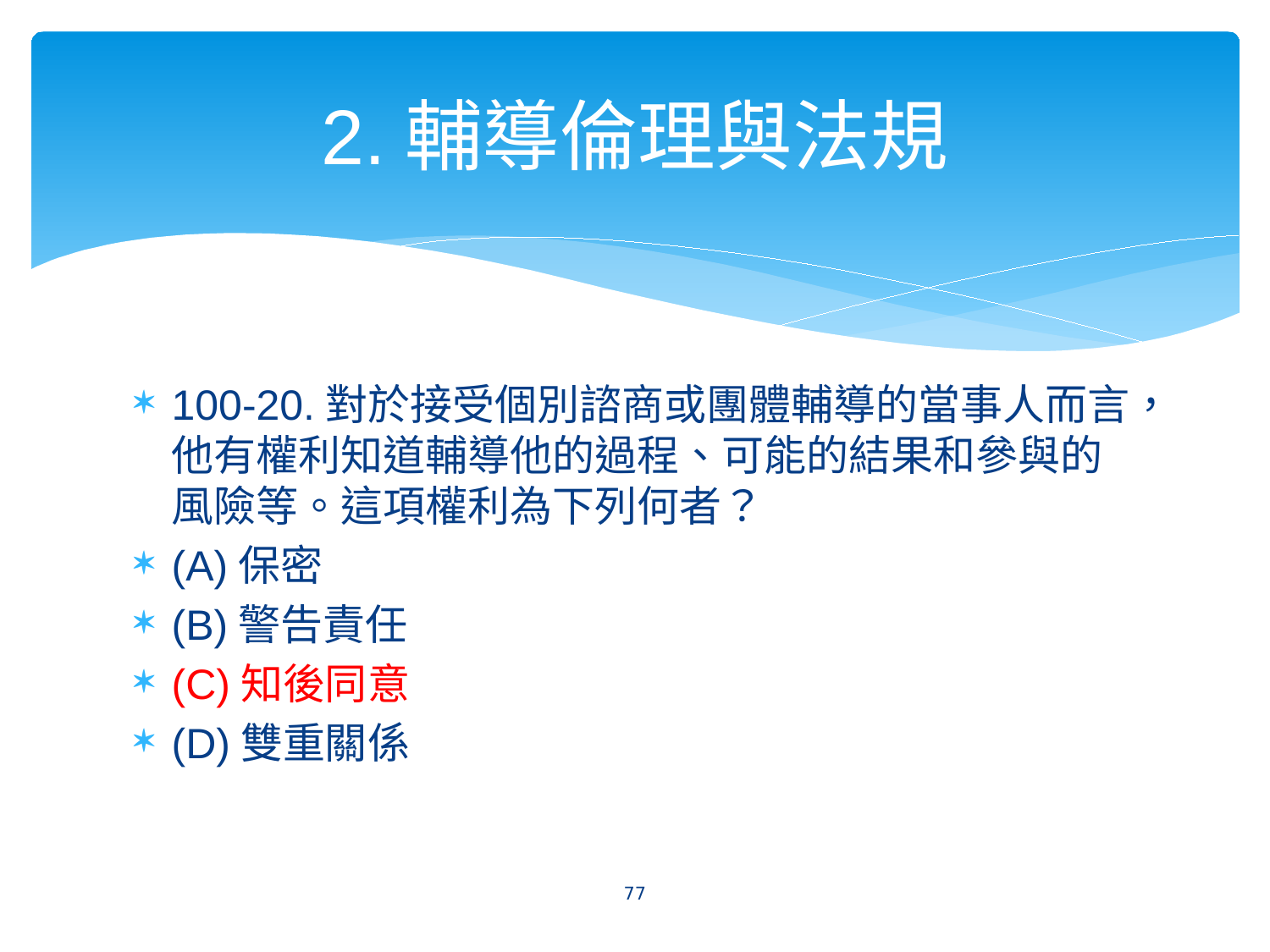

# 2.輔導倫理與法規
100-20.對於接受個別諮商或團體輔導的當事人而言，他有權利知道輔導他的過程、可能的結果和參與的風險等。這項權利為下列何者？
(A)保密
(B)警告責任
(C)知後同意
(D)雙重關係

77